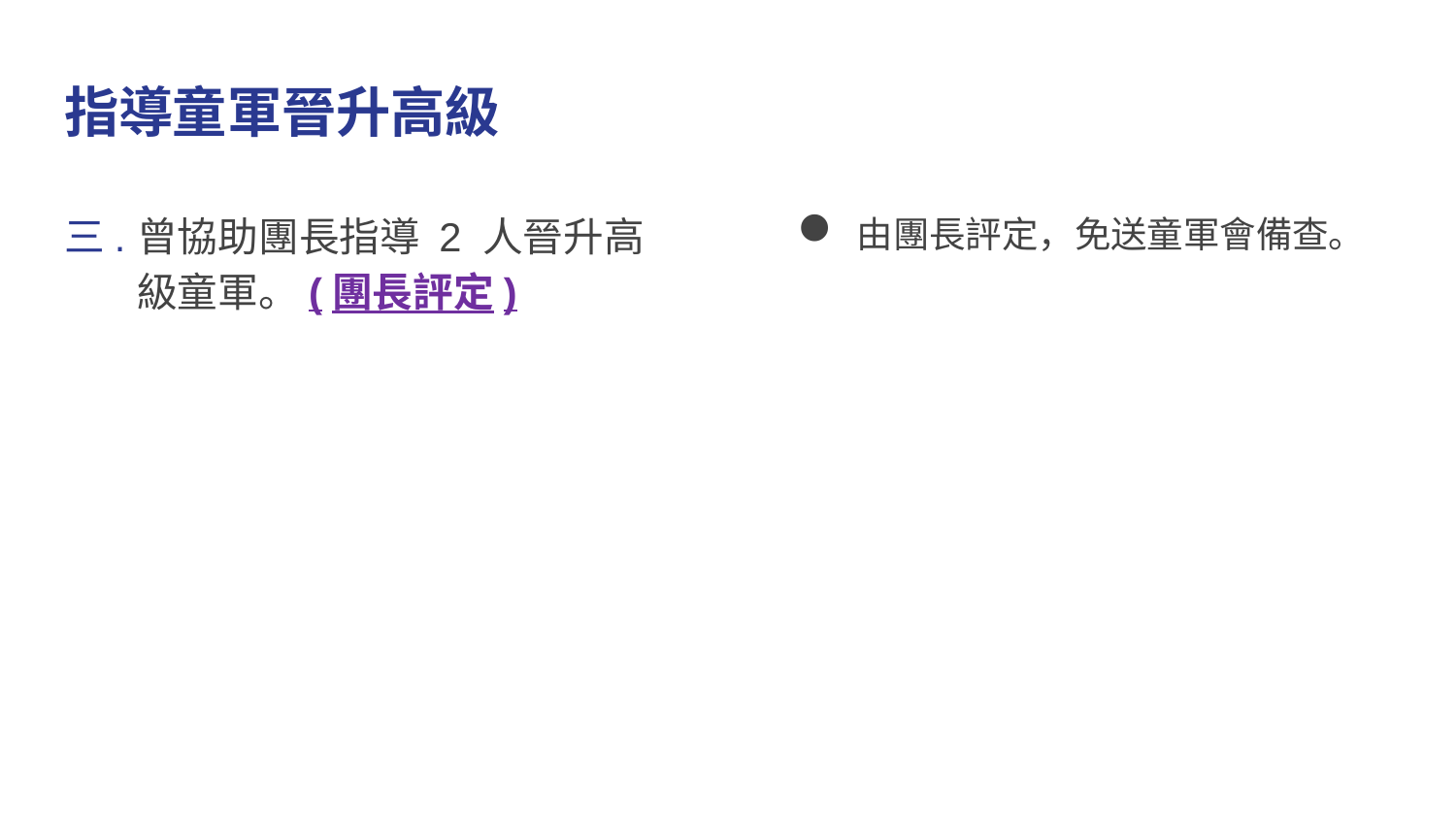

# 指導童軍晉升高級
三.	曾協助團長指導 2 人晉升高級童軍。(團長評定)
由團長評定，免送童軍會備查。